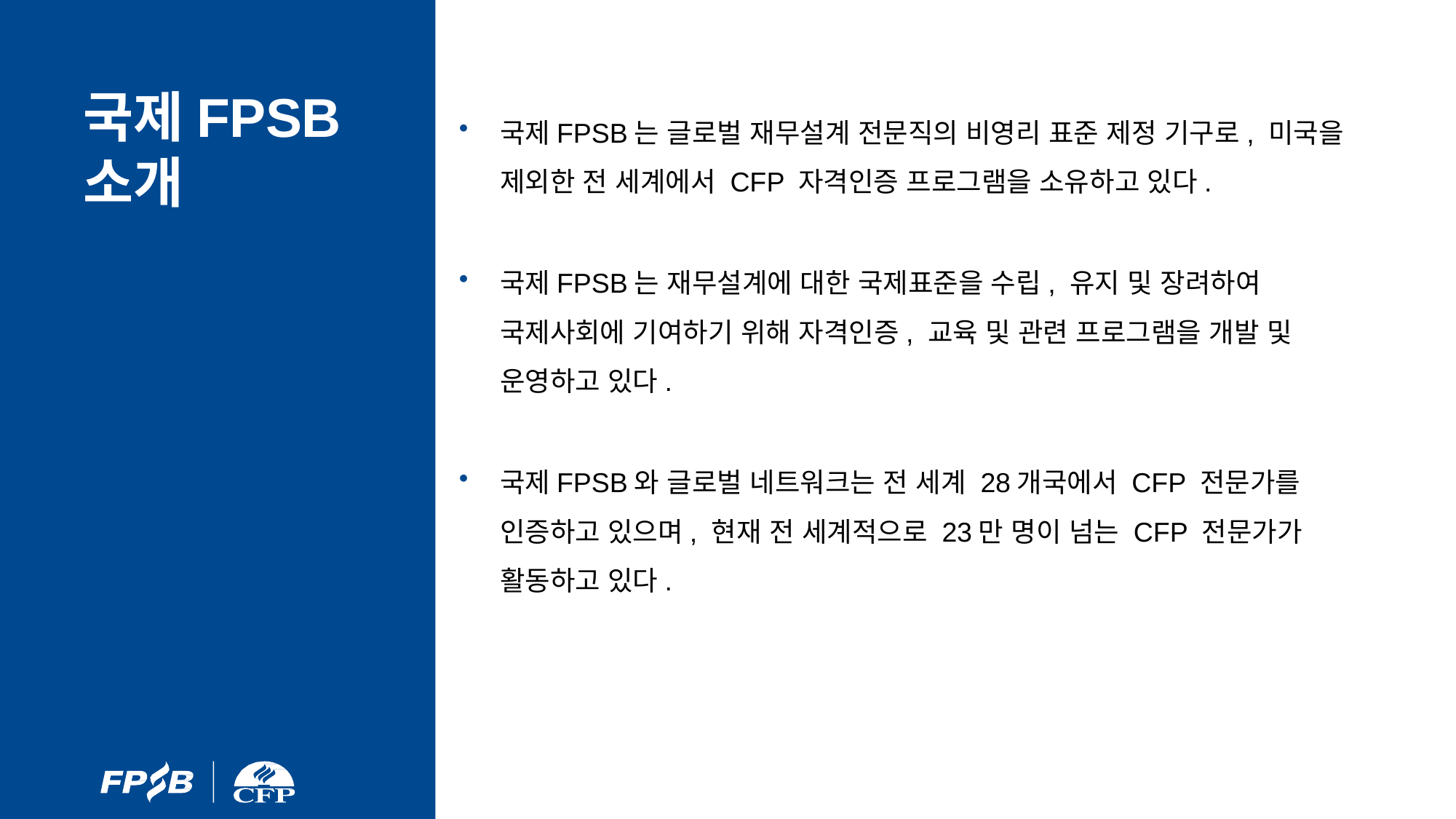

# 국제FPSB 소개
국제FPSB는 글로벌 재무설계 전문직의 비영리 표준 제정 기구로, 미국을 제외한 전 세계에서 CFP 자격인증 프로그램을 소유하고 있다.

국제FPSB는 재무설계에 대한 국제표준을 수립, 유지 및 장려하여 국제사회에 기여하기 위해 자격인증, 교육 및 관련 프로그램을 개발 및 운영하고 있다.

국제FPSB와 글로벌 네트워크는 전 세계 28개국에서 CFP 전문가를 인증하고 있으며, 현재 전 세계적으로 23만 명이 넘는 CFP 전문가가 활동하고 있다.

2